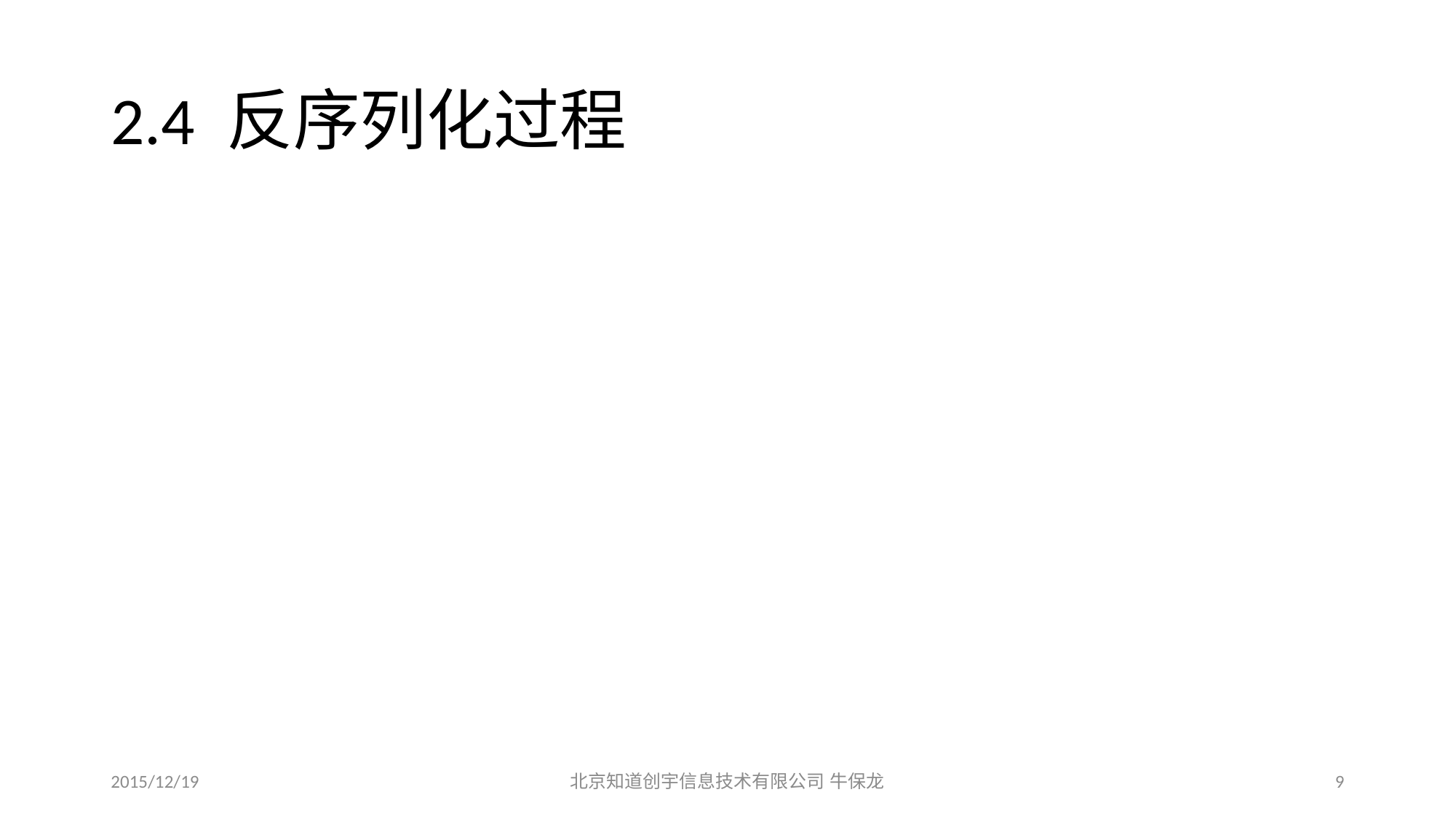

# 2.4 反序列化过程
2015/12/19
北京知道创宇信息技术有限公司 牛保龙
9